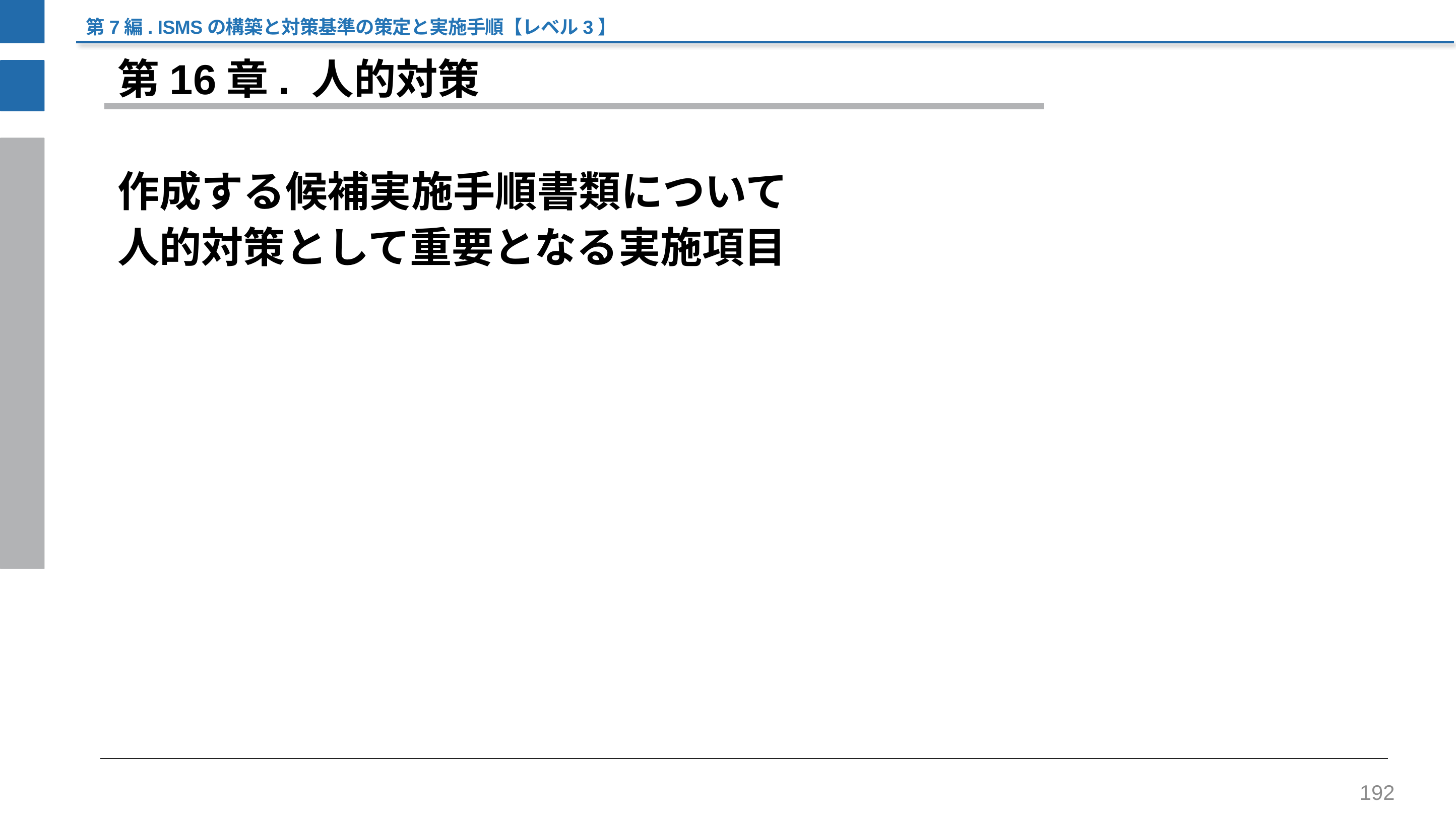

第7編. ISMSの構築と対策基準の策定と実施手順【レベル3】
第16章. 人的対策
作成する候補実施手順書類について
人的対策として重要となる実施項目
192